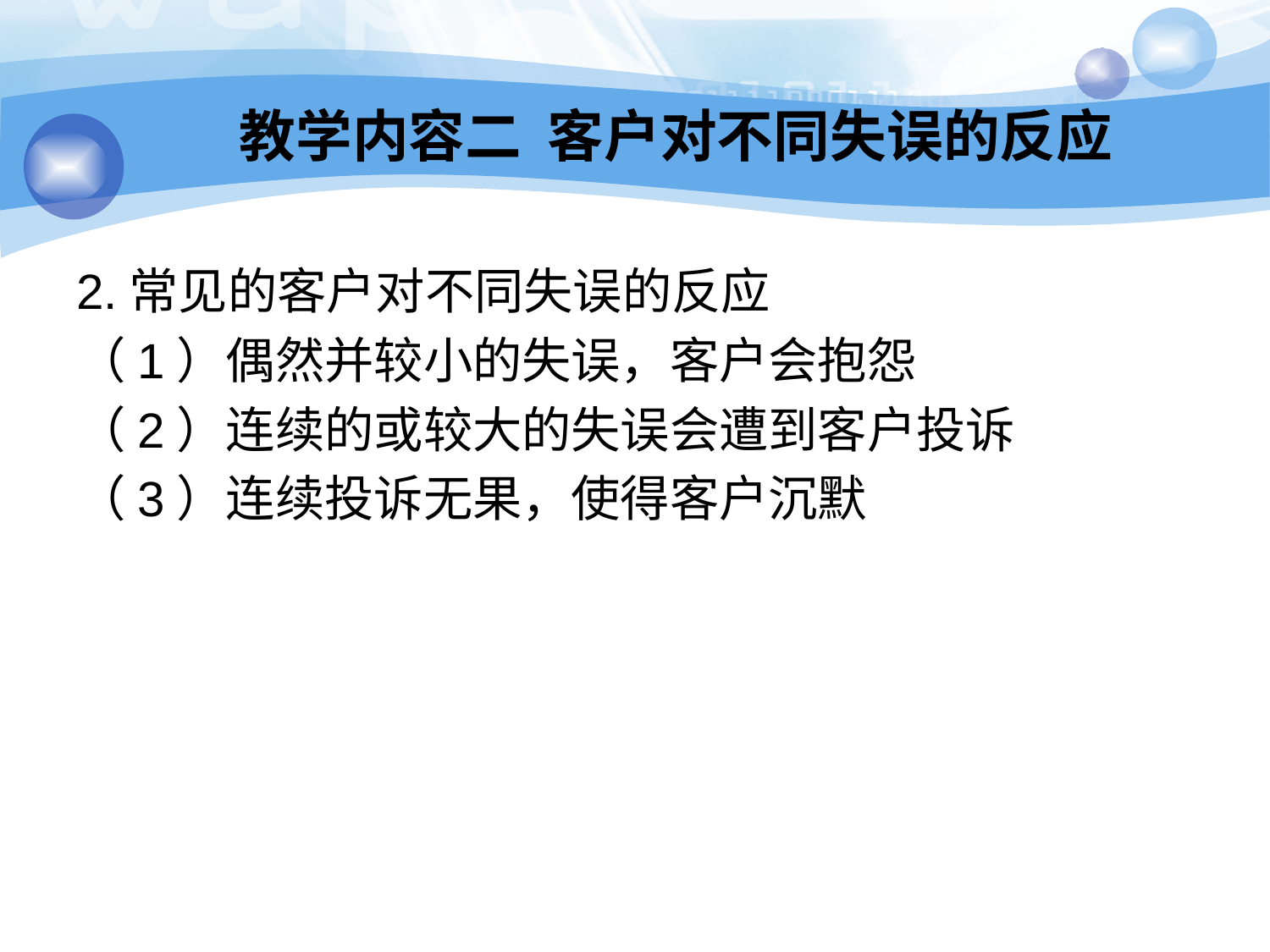

教学内容二  客户对不同失误的反应
2.常见的客户对不同失误的反应
（1）偶然并较小的失误，客户会抱怨
（2）连续的或较大的失误会遭到客户投诉
（3）连续投诉无果，使得客户沉默